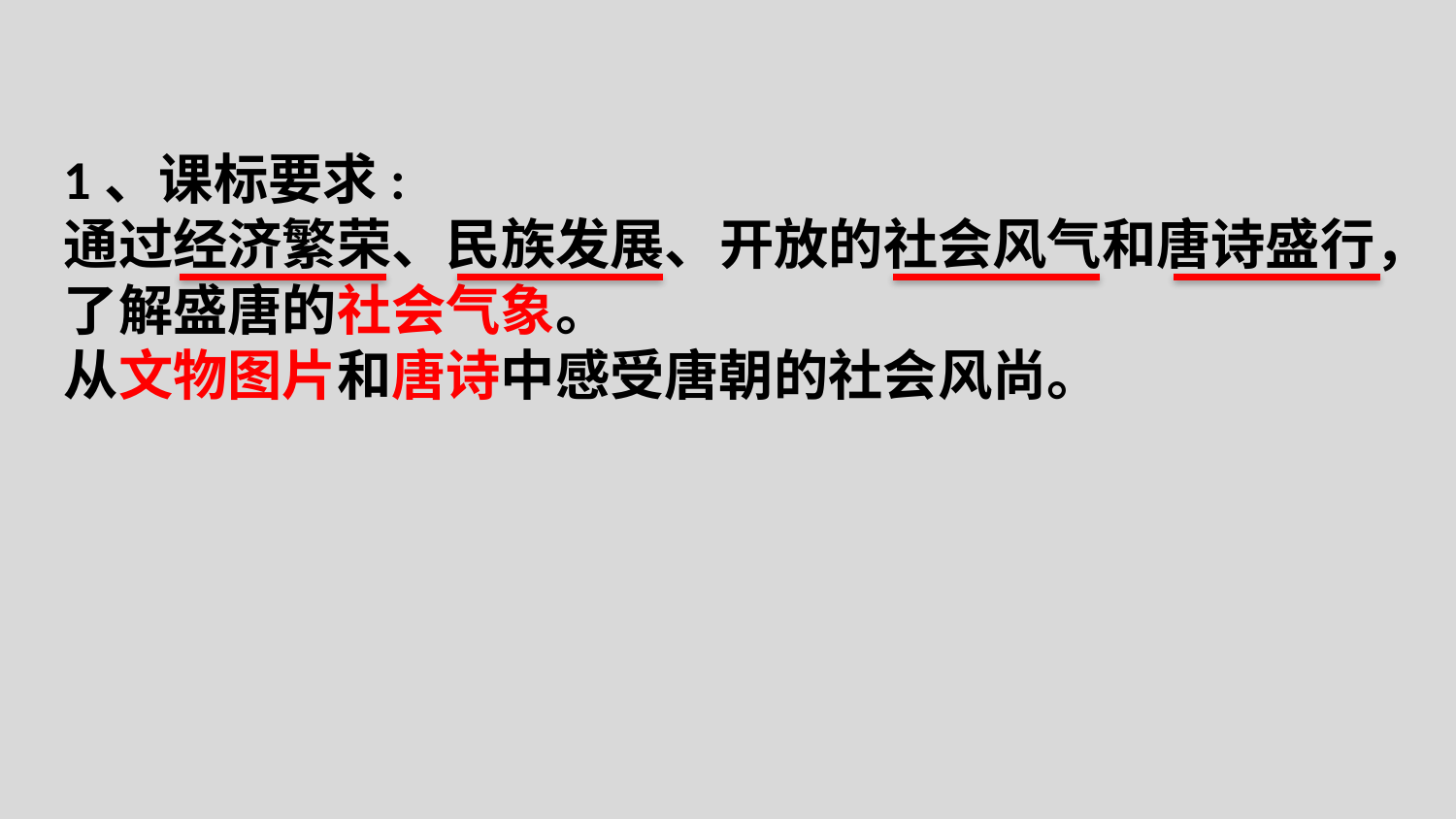

1、课标要求:
通过经济繁荣、民族发展、开放的社会风气和唐诗盛行，了解盛唐的社会气象。
从文物图片和唐诗中感受唐朝的社会风尚。